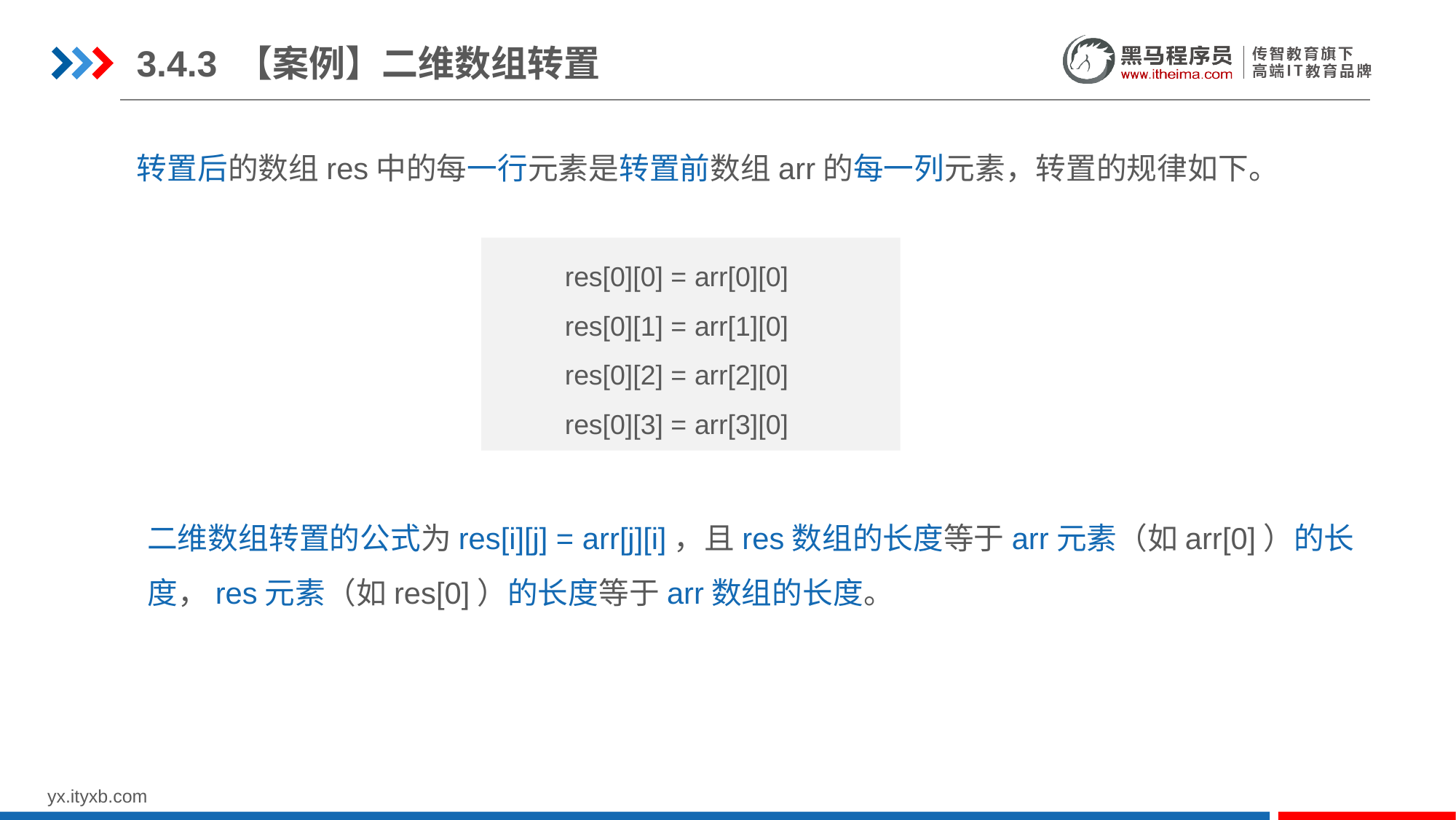

3.4.3 【案例】二维数组转置
转置后的数组res中的每一行元素是转置前数组arr的每一列元素，转置的规律如下。
res[0][0] = arr[0][0]
res[0][1] = arr[1][0]
res[0][2] = arr[2][0]
res[0][3] = arr[3][0]

二维数组转置的公式为res[i][j] = arr[j][i]，且res数组的长度等于arr元素（如arr[0]）的长度，res元素（如res[0]）的长度等于arr数组的长度。